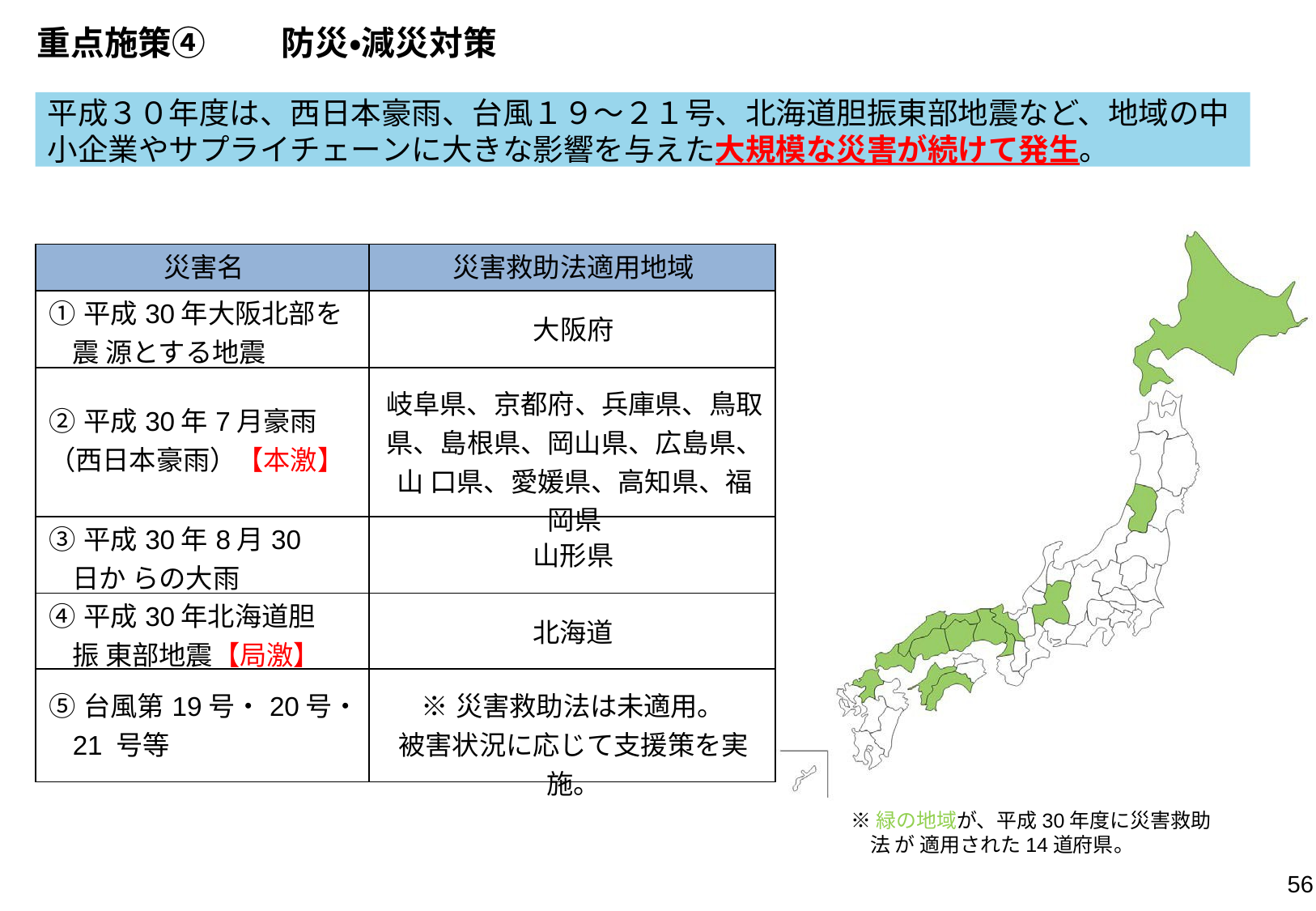

# 重点施策④	防災・減災対策
平成３０年度は、西日本豪雨、台風１９～２１号、北海道胆振東部地震など、地域の中 小企業やサプライチェーンに大きな影響を与えた大規模な災害が続けて発生。

| 災害名 | 災害救助法適用地域 |
| --- | --- |
| ①平成30年大阪北部を震 源とする地震 | 大阪府 |
| ②平成30年7月豪雨 （西日本豪雨）【本激】 | 岐阜県、京都府、兵庫県、鳥取 県、島根県、岡山県、広島県、 山 口県、愛媛県、高知県、福 岡県 |
| ③平成30年8月30日か らの大雨 | 山形県 |
| ④平成30年北海道胆振 東部地震【局激】 | 北海道 |
| ⑤台風第19号・20号・ 21 号等 | ※災害救助法は未適用。 被害状況に応じて支援策を実施。 |
※緑の地域が、平成30年度に災害救助法 が 適用された14道府県。
56